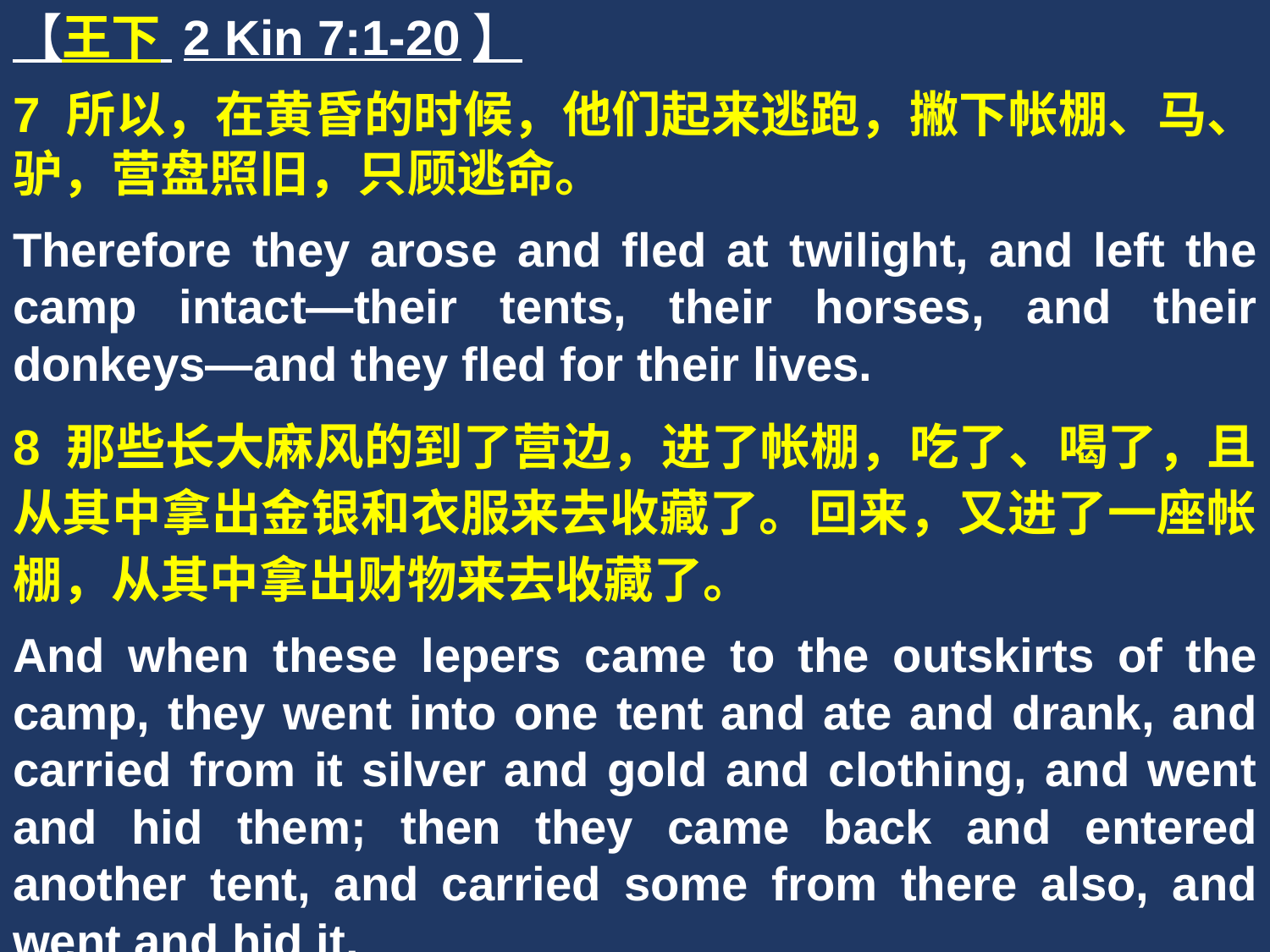

【王下 2 Kin 7:1-20】
7 所以，在黄昏的时候，他们起来逃跑，撇下帐棚、马、驴，营盘照旧，只顾逃命。
Therefore they arose and fled at twilight, and left the camp intact—their tents, their horses, and their donkeys—and they fled for their lives.
8 那些长大麻风的到了营边，进了帐棚，吃了、喝了，且从其中拿出金银和衣服来去收藏了。回来，又进了一座帐棚，从其中拿出财物来去收藏了。
And when these lepers came to the outskirts of the camp, they went into one tent and ate and drank, and carried from it silver and gold and clothing, and went and hid them; then they came back and entered another tent, and carried some from there also, and went and hid it.